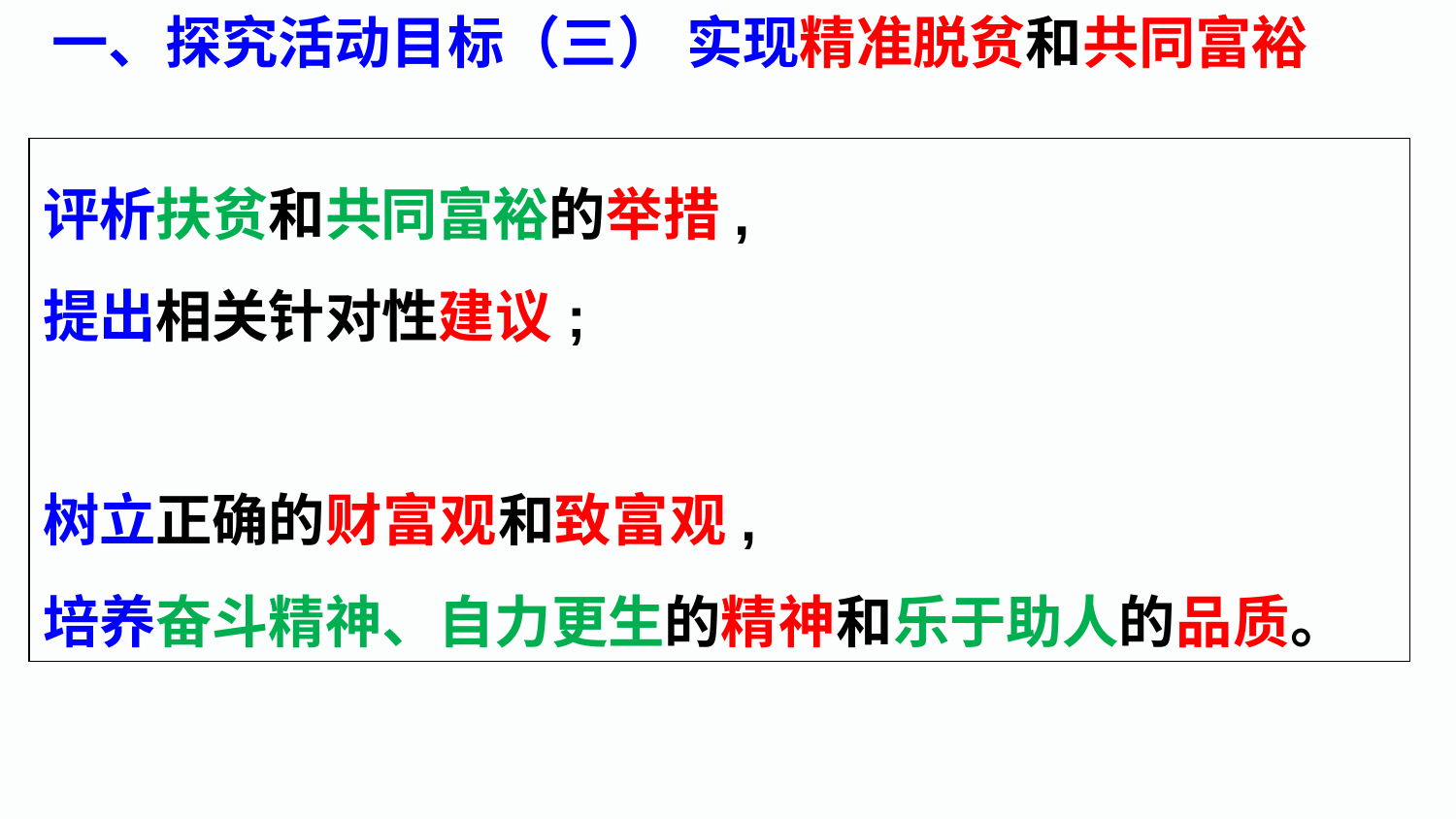

一、探究活动目标（三） 实现精准脱贫和共同富裕
评析扶贫和共同富裕的举措,
提出相关针对性建议;

树立正确的财富观和致富观,
培养奋斗精神、自力更生的精神和乐于助人的品质。